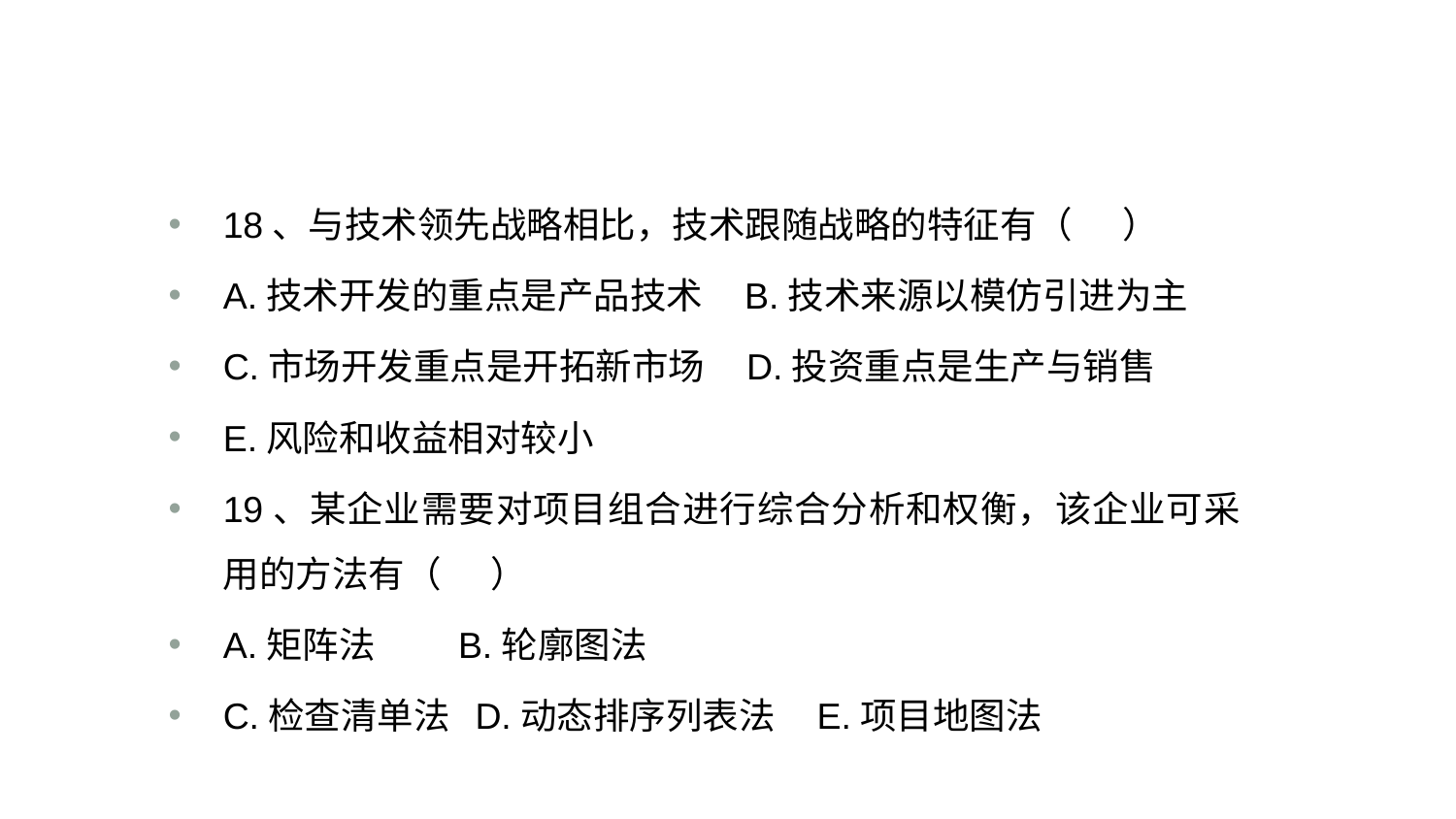

#
18、与技术领先战略相比，技术跟随战略的特征有（      ）
A.技术开发的重点是产品技术    B.技术来源以模仿引进为主
C.市场开发重点是开拓新市场    D.投资重点是生产与销售
E.风险和收益相对较小
19、某企业需要对项目组合进行综合分析和权衡，该企业可采用的方法有（      ）
A.矩阵法         B.轮廓图法
C.检查清单法  D.动态排序列表法    E.项目地图法